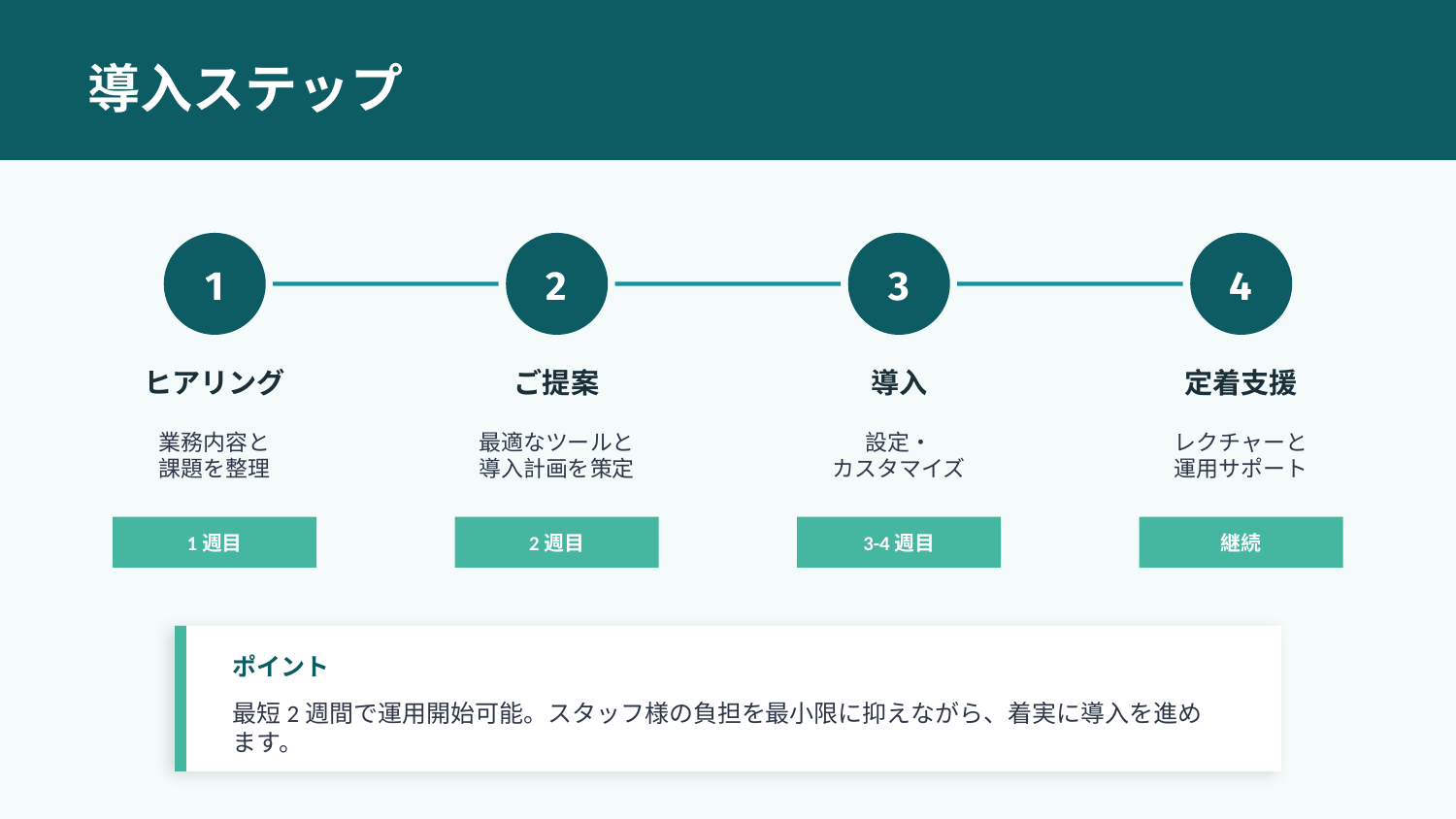

導入ステップ

1

2

3

4

ヒアリング
ご提案
導入
定着支援
業務内容と
課題を整理
最適なツールと
導入計画を策定
設定・
カスタマイズ
レクチャーと
運用サポート

1週目

2週目

3-4週目

継続

ポイント
最短2週間で運用開始可能。スタッフ様の負担を最小限に抑えながら、着実に導入を進めます。